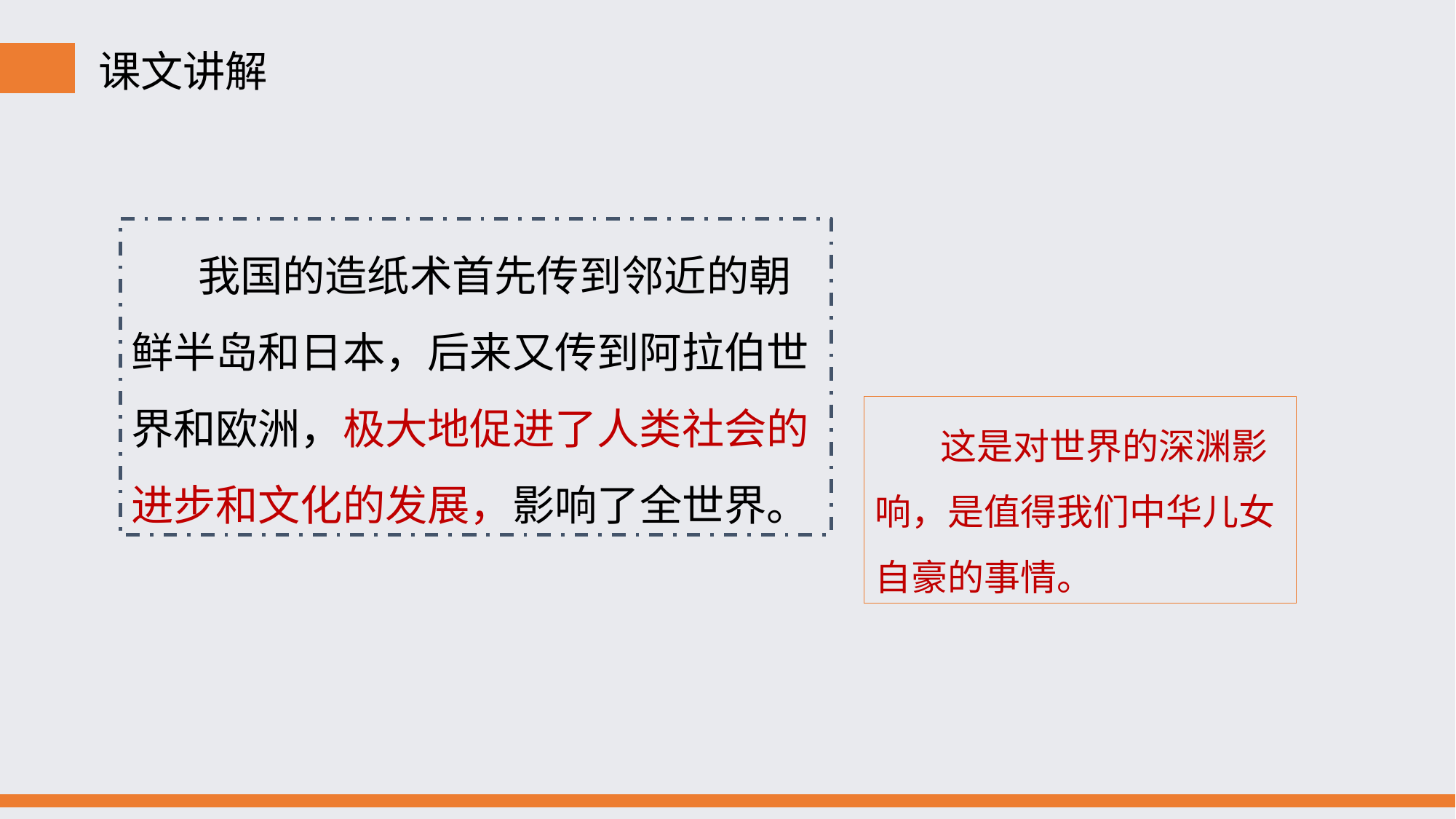

课文讲解
      我国的造纸术首先传到邻近的朝鲜半岛和日本，后来又传到阿拉伯世界和欧洲，极大地促进了人类社会的进步和文化的发展，影响了全世界。
       这是对世界的深渊影响，是值得我们中华儿女自豪的事情。